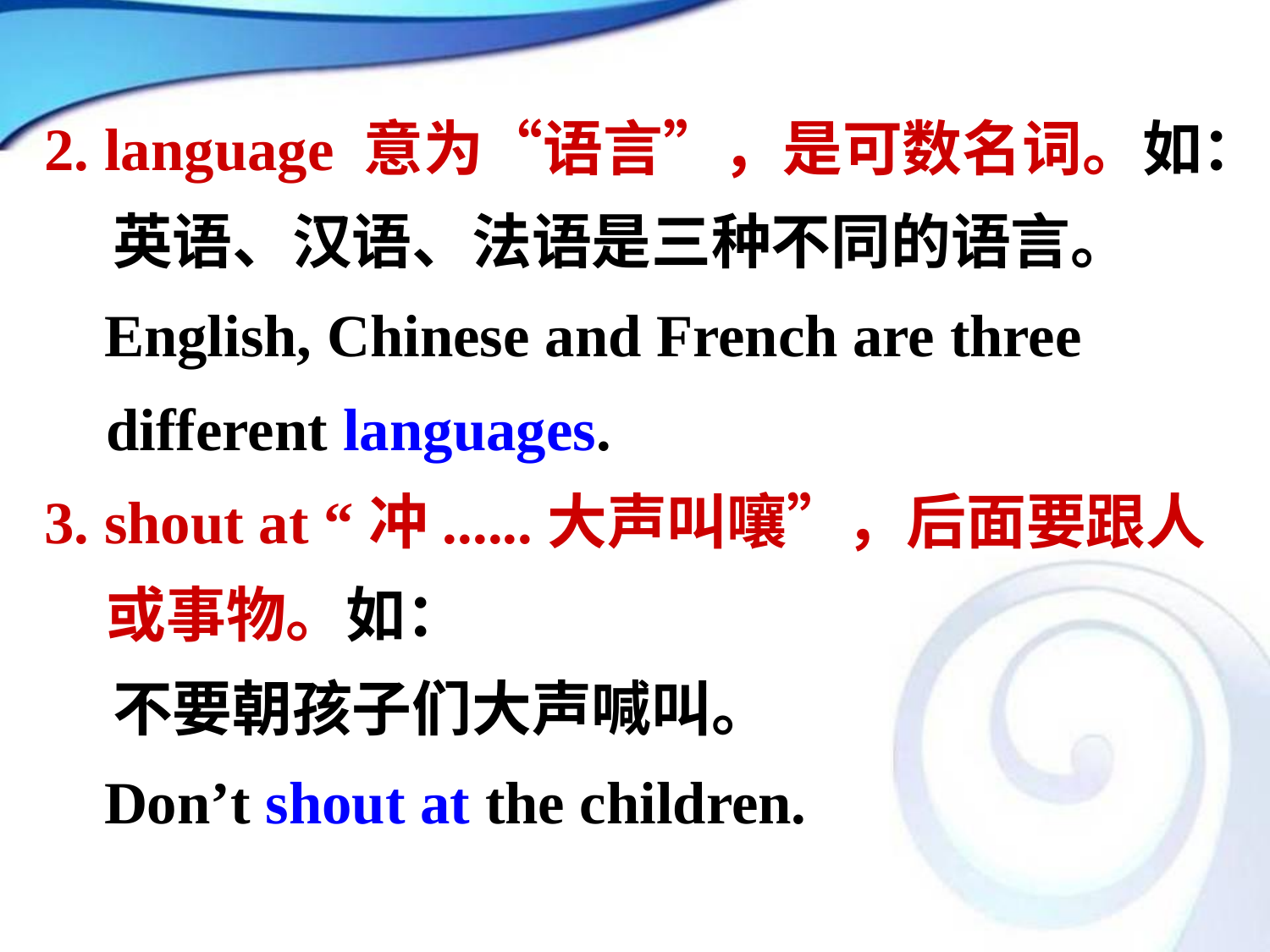

2. language 意为“语言”，是可数名词。如：
    英语、汉语、法语是三种不同的语言。
    English, Chinese and French are three different languages.
3. shout at “冲......大声叫嚷”，后面要跟人或事物。如：
    不要朝孩子们大声喊叫。
    Don’t shout at the children.